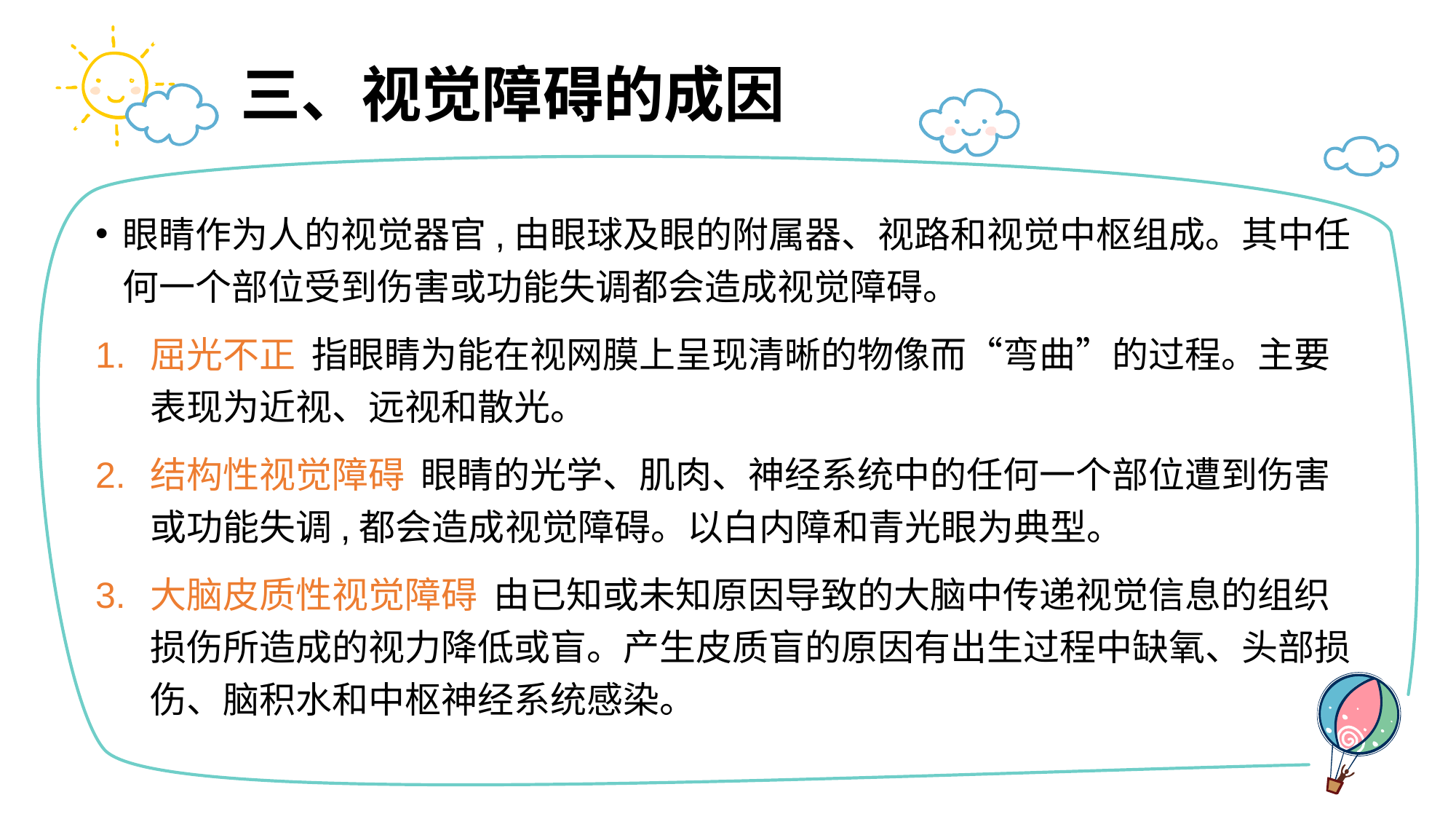

# 三、视觉障碍的成因
眼睛作为人的视觉器官,由眼球及眼的附属器、视路和视觉中枢组成。其中任何一个部位受到伤害或功能失调都会造成视觉障碍。
屈光不正  指眼睛为能在视网膜上呈现清晰的物像而“弯曲”的过程。主要表现为近视、远视和散光。
结构性视觉障碍  眼睛的光学、肌肉、神经系统中的任何一个部位遭到伤害或功能失调,都会造成视觉障碍。以白内障和青光眼为典型。
大脑皮质性视觉障碍  由已知或未知原因导致的大脑中传递视觉信息的组织损伤所造成的视力降低或盲。产生皮质盲的原因有出生过程中缺氧、头部损伤、脑积水和中枢神经系统感染。